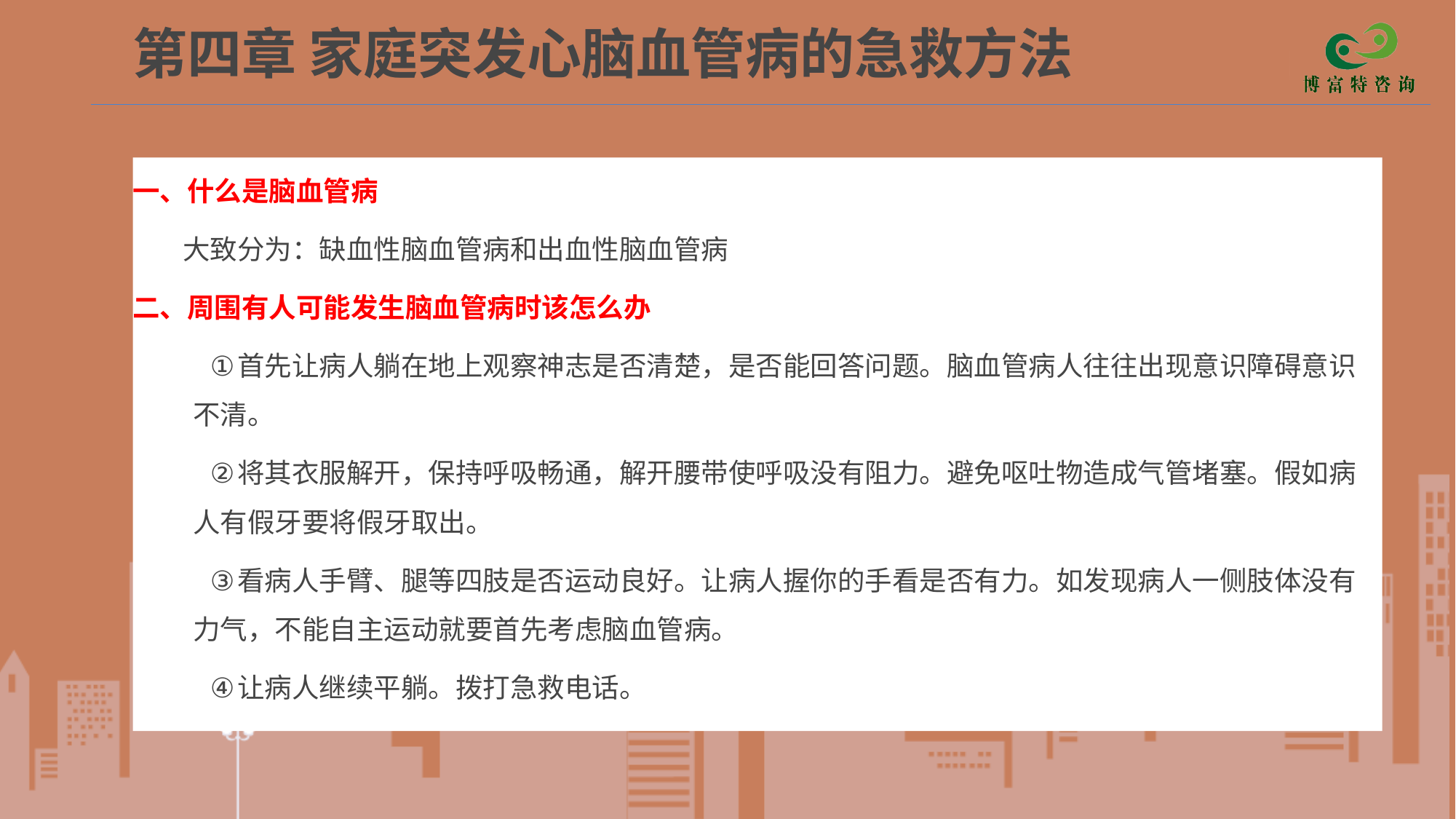

# 第四章 家庭突发心脑血管病的急救方法
一、什么是脑血管病
       大致分为：缺血性脑血管病和出血性脑血管病
二、周围有人可能发生脑血管病时该怎么办
首先让病人躺在地上观察神志是否清楚，是否能回答问题。脑血管病人往往出现意识障碍意识不清。
将其衣服解开，保持呼吸畅通，解开腰带使呼吸没有阻力。避免呕吐物造成气管堵塞。假如病人有假牙要将假牙取出。
看病人手臂、腿等四肢是否运动良好。让病人握你的手看是否有力。如发现病人一侧肢体没有力气，不能自主运动就要首先考虑脑血管病。
让病人继续平躺。拨打急救电话。
43